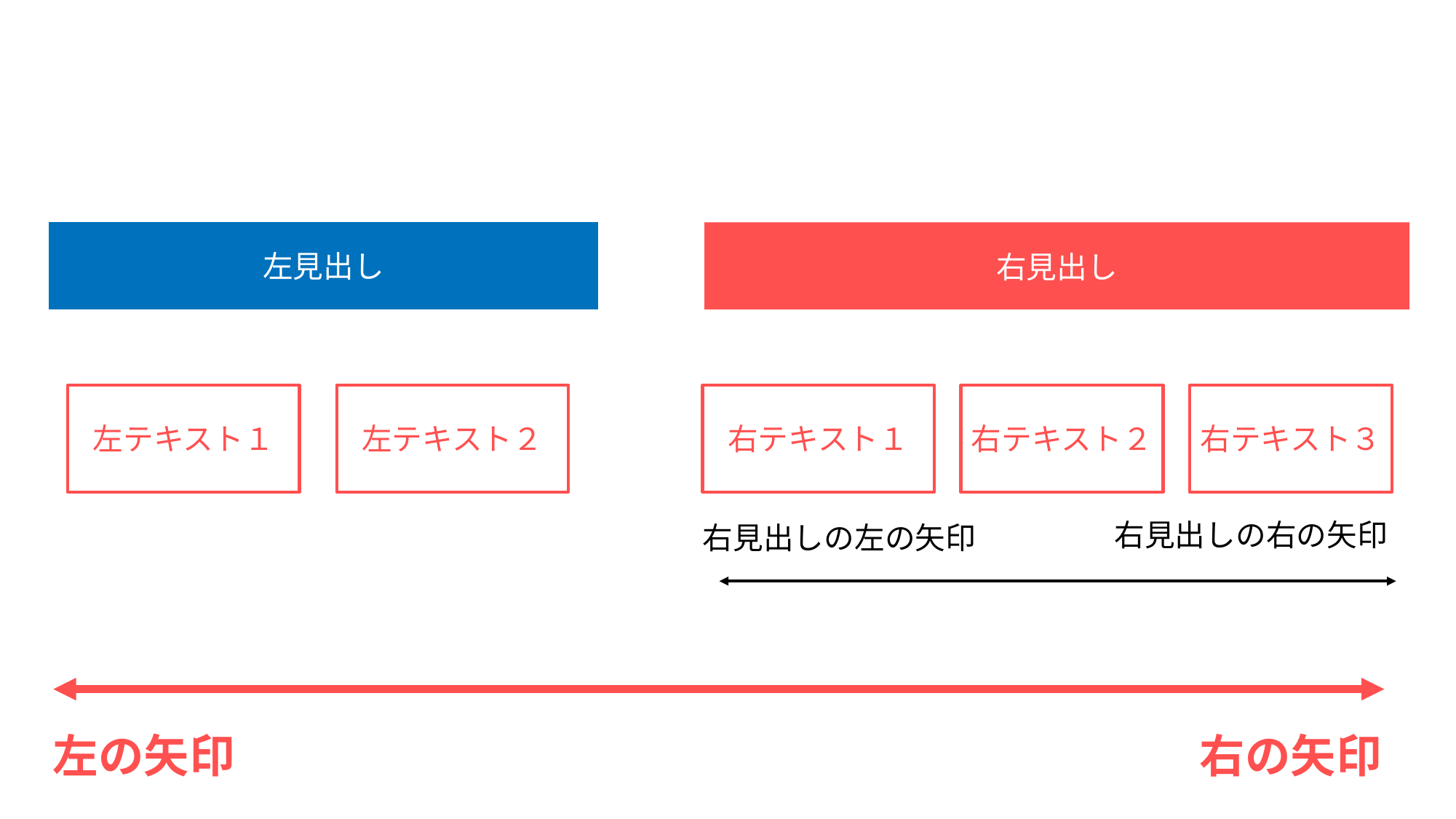

左見出し
右見出し
左テキスト１
左テキスト２
右テキスト１
右テキスト２
右テキスト３
右見出しの右の矢印
右見出しの左の矢印

左の矢印
右の矢印